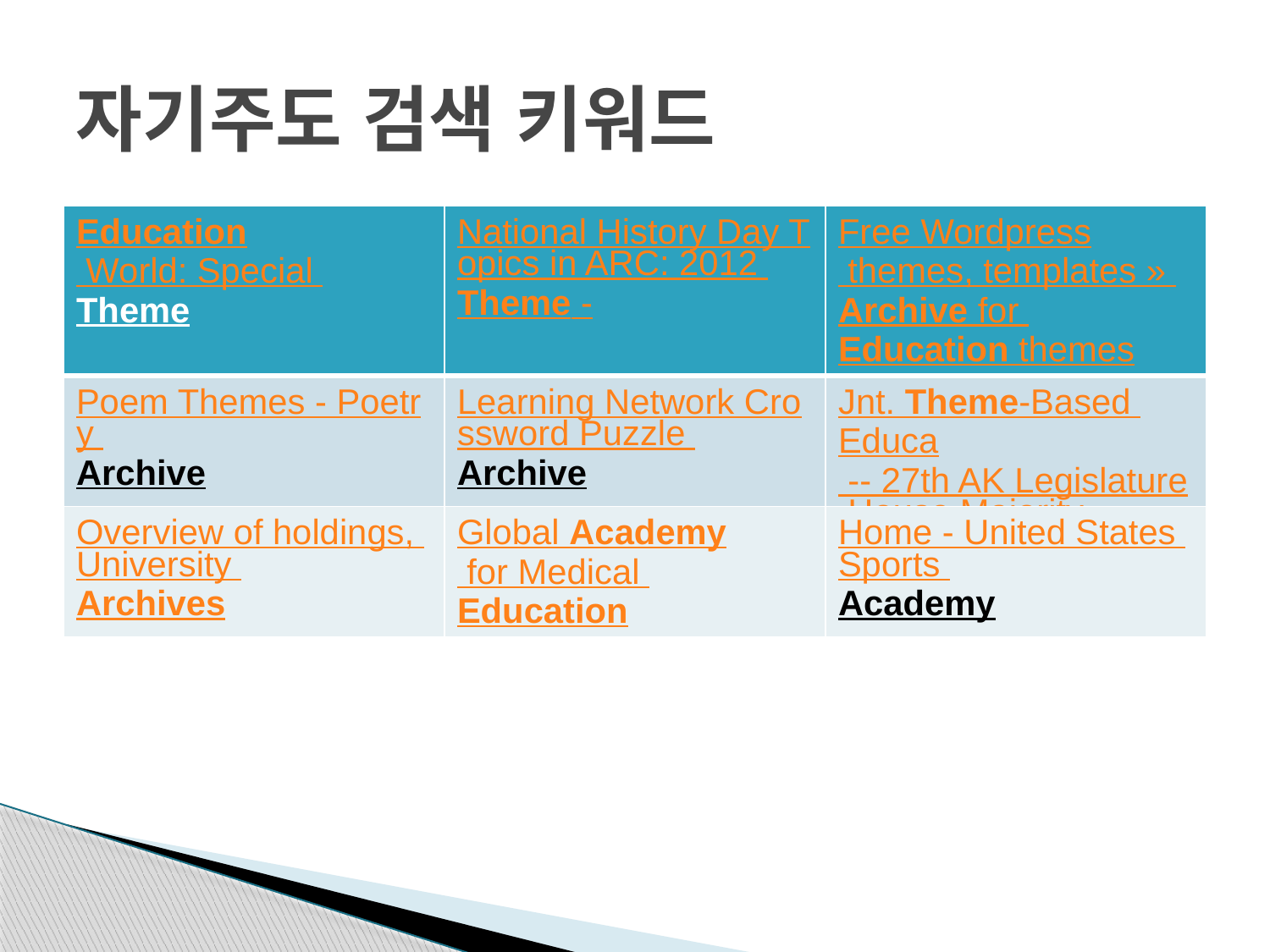

# 자기주도 검색 키워드
| Education World: Special Theme | National History Day Topics in ARC: 2012 Theme - | Free Wordpress themes, templates » Archive for Education themes |
| --- | --- | --- |
| Poem Themes - Poetry Archive | Learning Network Crossword Puzzle Archive | Jnt. Theme-Based Educa -- 27th AK Legislature House Majority |
| Overview of holdings, University Archives | Global Academy for Medical Education | Home - United States Sports Academy |